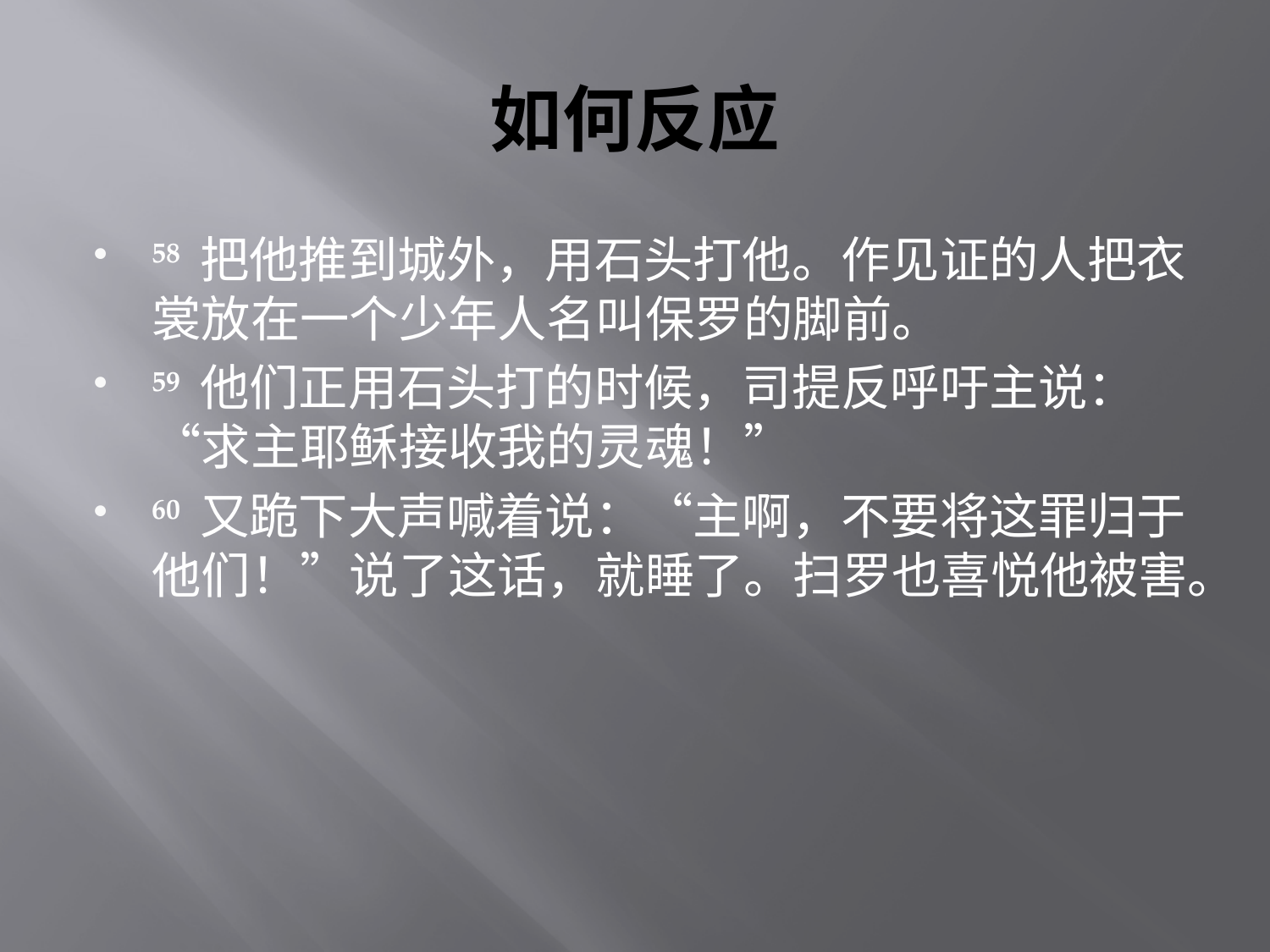

# 如何反应
58 把他推到城外，用石头打他。作见证的人把衣裳放在一个少年人名叫保罗的脚前。
59 他们正用石头打的时候，司提反呼吁主说：“求主耶稣接收我的灵魂！”
60 又跪下大声喊着说：“主啊，不要将这罪归于他们！”说了这话，就睡了。扫罗也喜悦他被害。